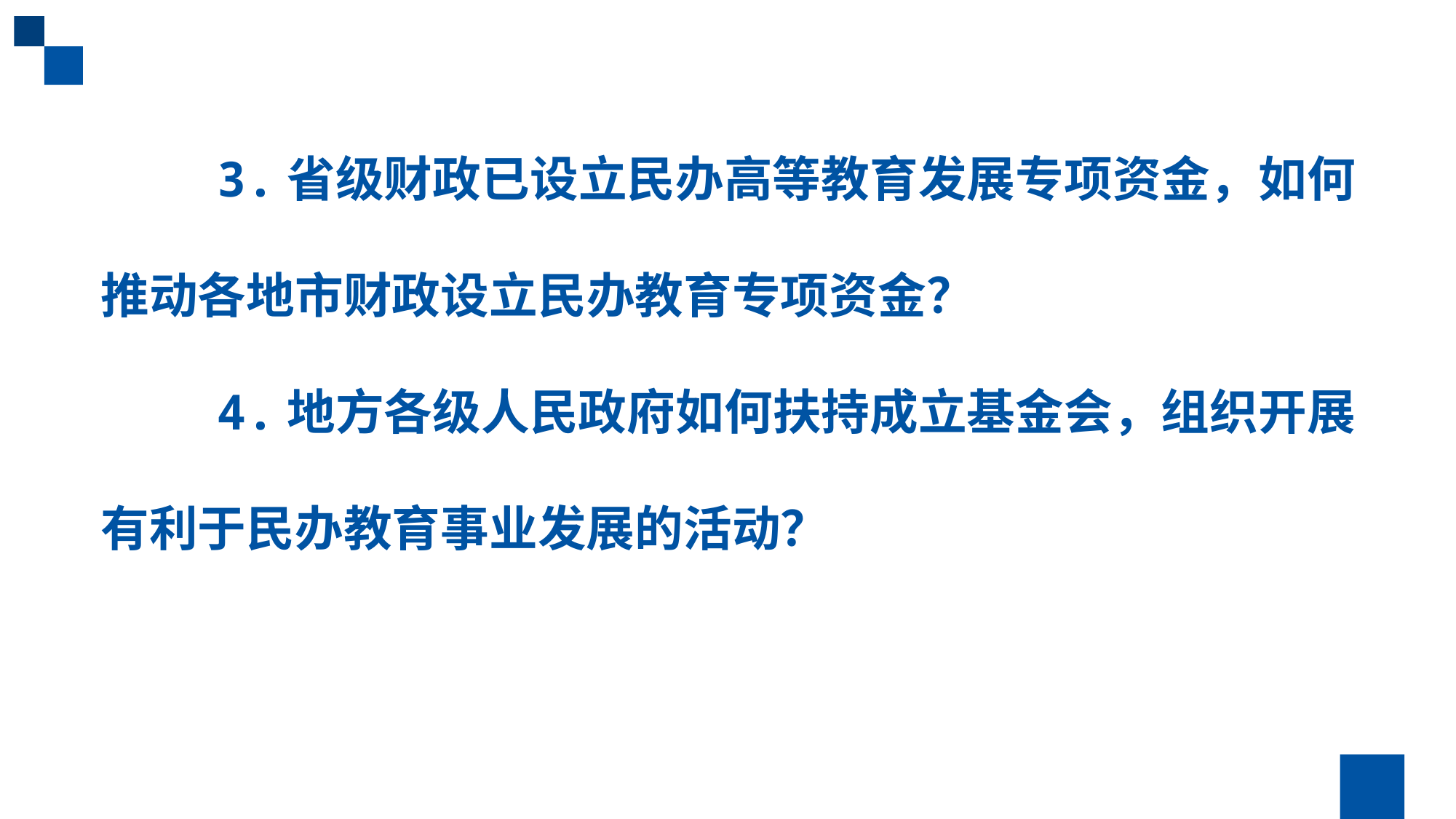

3.省级财政已设立民办高等教育发展专项资金，如何推动各地市财政设立民办教育专项资金？
    4.地方各级人民政府如何扶持成立基金会，组织开展有利于民办教育事业发展的活动？

56